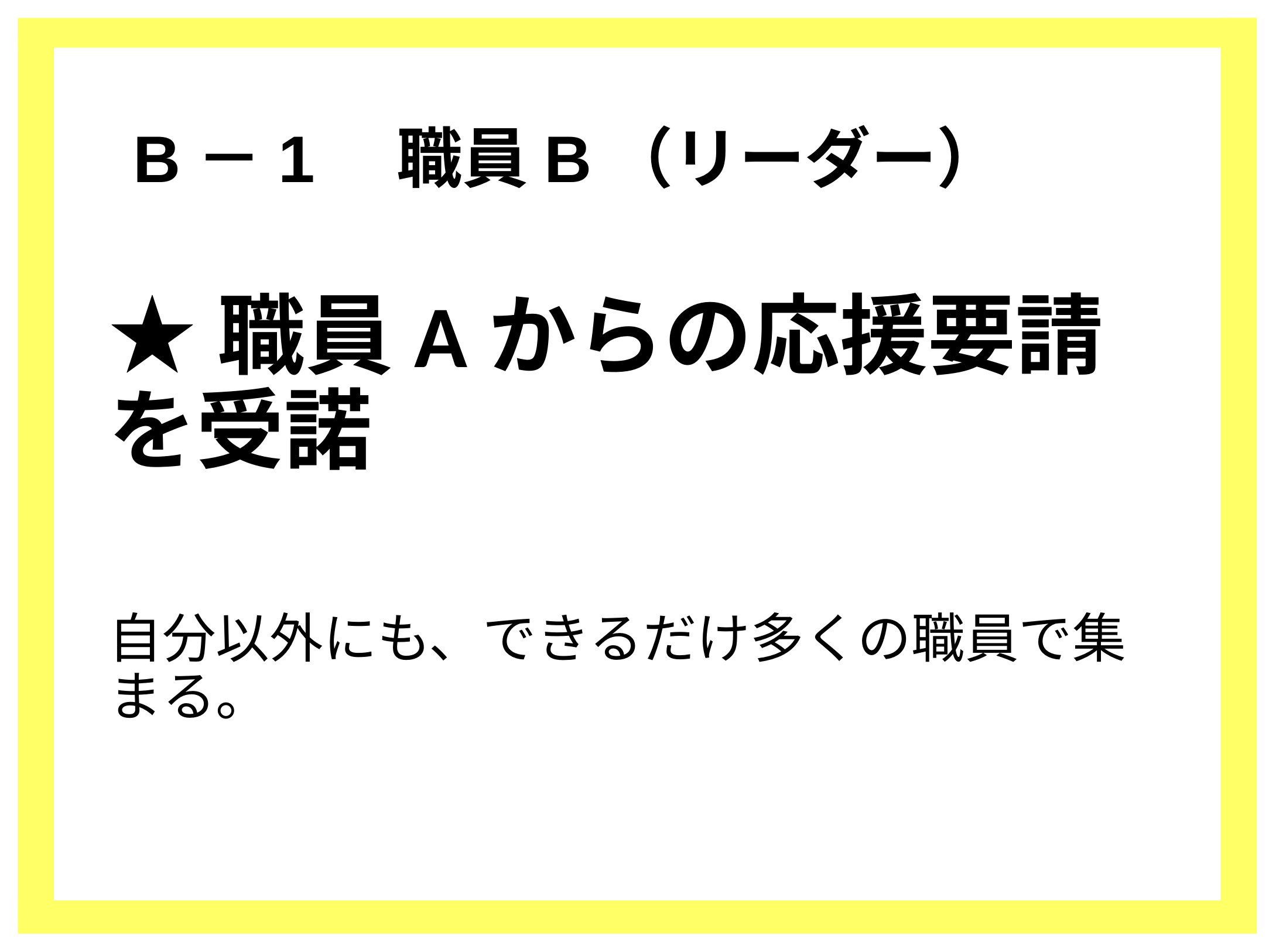

B－1　職員B（リーダー）
★職員Aからの応援要請を受諾

自分以外にも、できるだけ多くの職員で集まる。